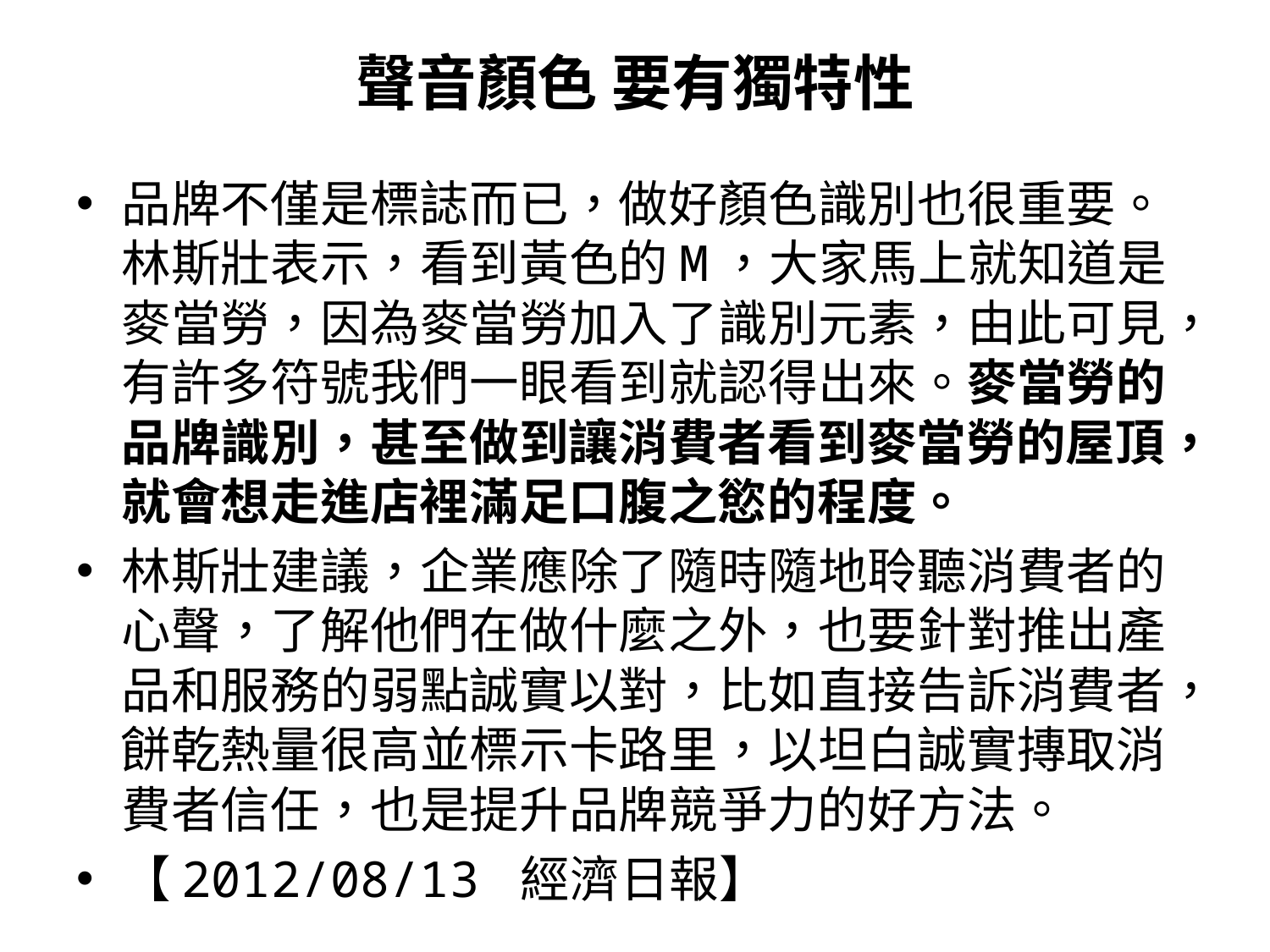

# 聲音顏色 要有獨特性
品牌不僅是標誌而已，做好顏色識別也很重要。林斯壯表示，看到黃色的M，大家馬上就知道是麥當勞，因為麥當勞加入了識別元素，由此可見，有許多符號我們一眼看到就認得出來。麥當勞的品牌識別，甚至做到讓消費者看到麥當勞的屋頂，就會想走進店裡滿足口腹之慾的程度。
林斯壯建議，企業應除了隨時隨地聆聽消費者的心聲，了解他們在做什麼之外，也要針對推出產品和服務的弱點誠實以對，比如直接告訴消費者，餅乾熱量很高並標示卡路里，以坦白誠實摶取消費者信任，也是提升品牌競爭力的好方法。
【2012/08/13 經濟日報】